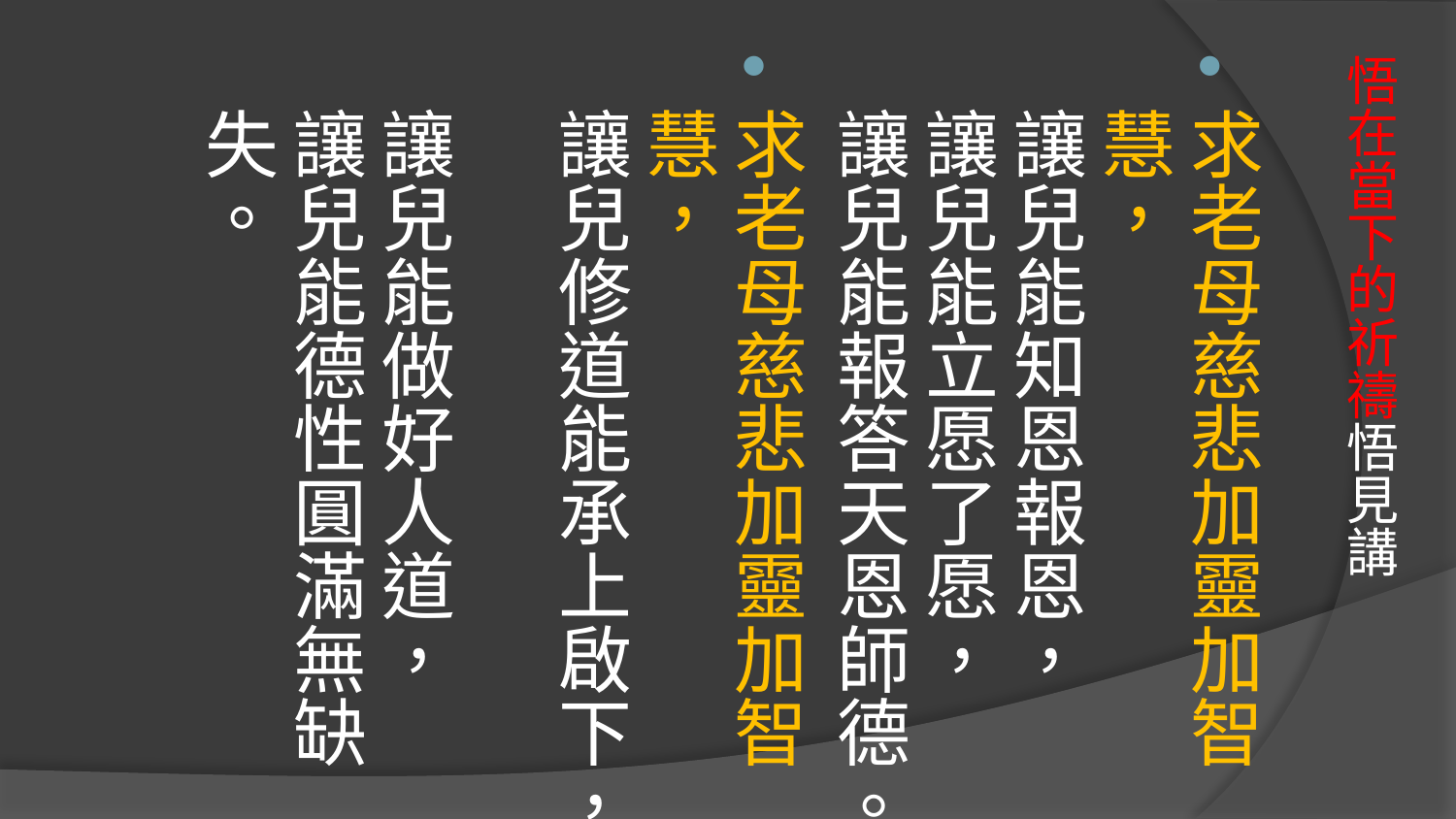

求老母慈悲加靈加智慧，
讓兒能知恩報恩，
讓兒能立愿了愿，
讓兒能報答天恩師德。
求老母慈悲加靈加智慧，
讓兒修道能承上啟下，
讓兒能做好人道，
讓兒能德性圓滿無缺失。

# 悟在當下的祈禱悟見講